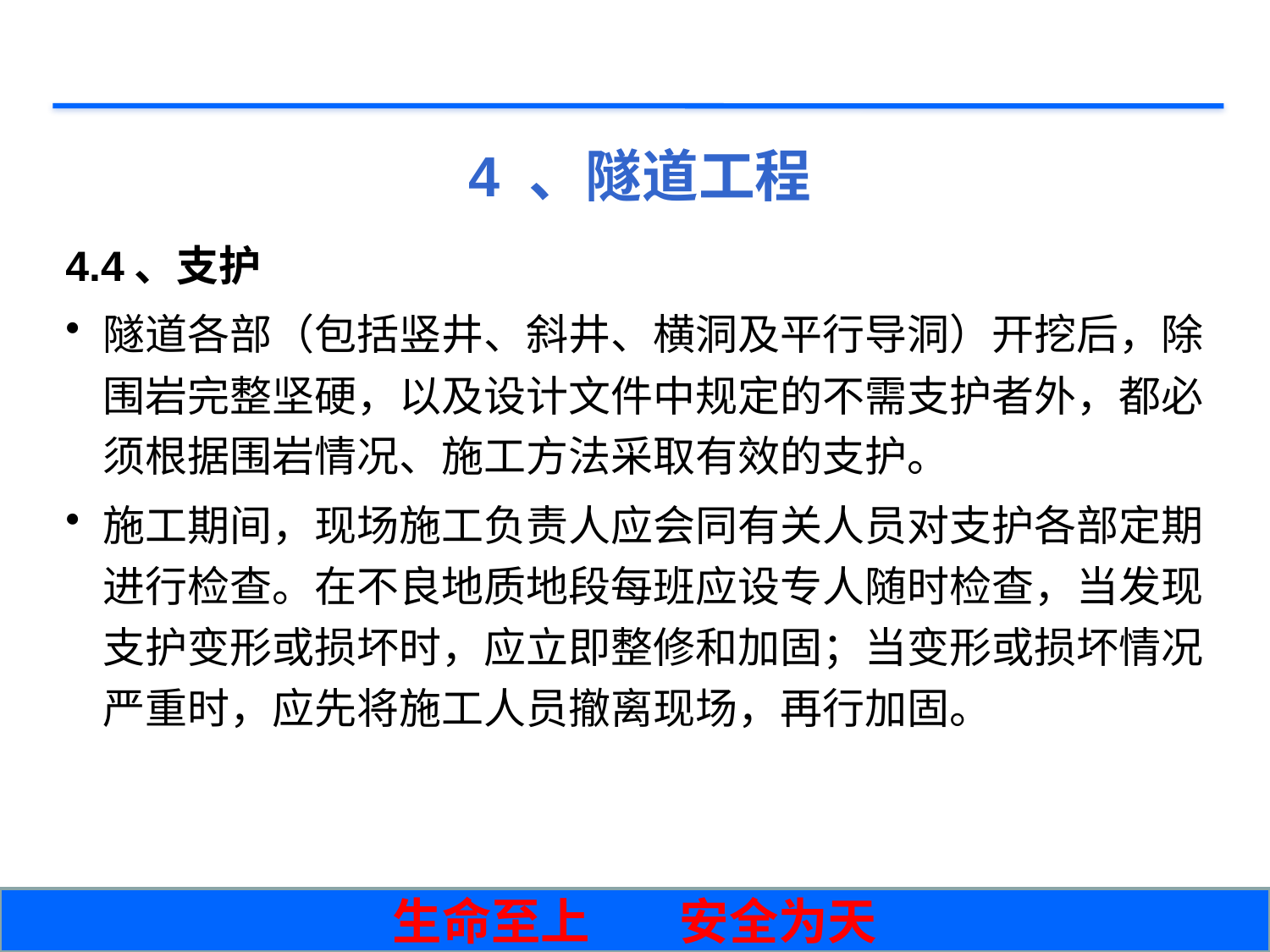

# 4 、隧道工程
4.4、支护
隧道各部（包括竖井、斜井、横洞及平行导洞）开挖后，除围岩完整坚硬，以及设计文件中规定的不需支护者外，都必须根据围岩情况、施工方法采取有效的支护。
施工期间，现场施工负责人应会同有关人员对支护各部定期进行检查。在不良地质地段每班应设专人随时检查，当发现支护变形或损坏时，应立即整修和加固；当变形或损坏情况严重时，应先将施工人员撤离现场，再行加固。